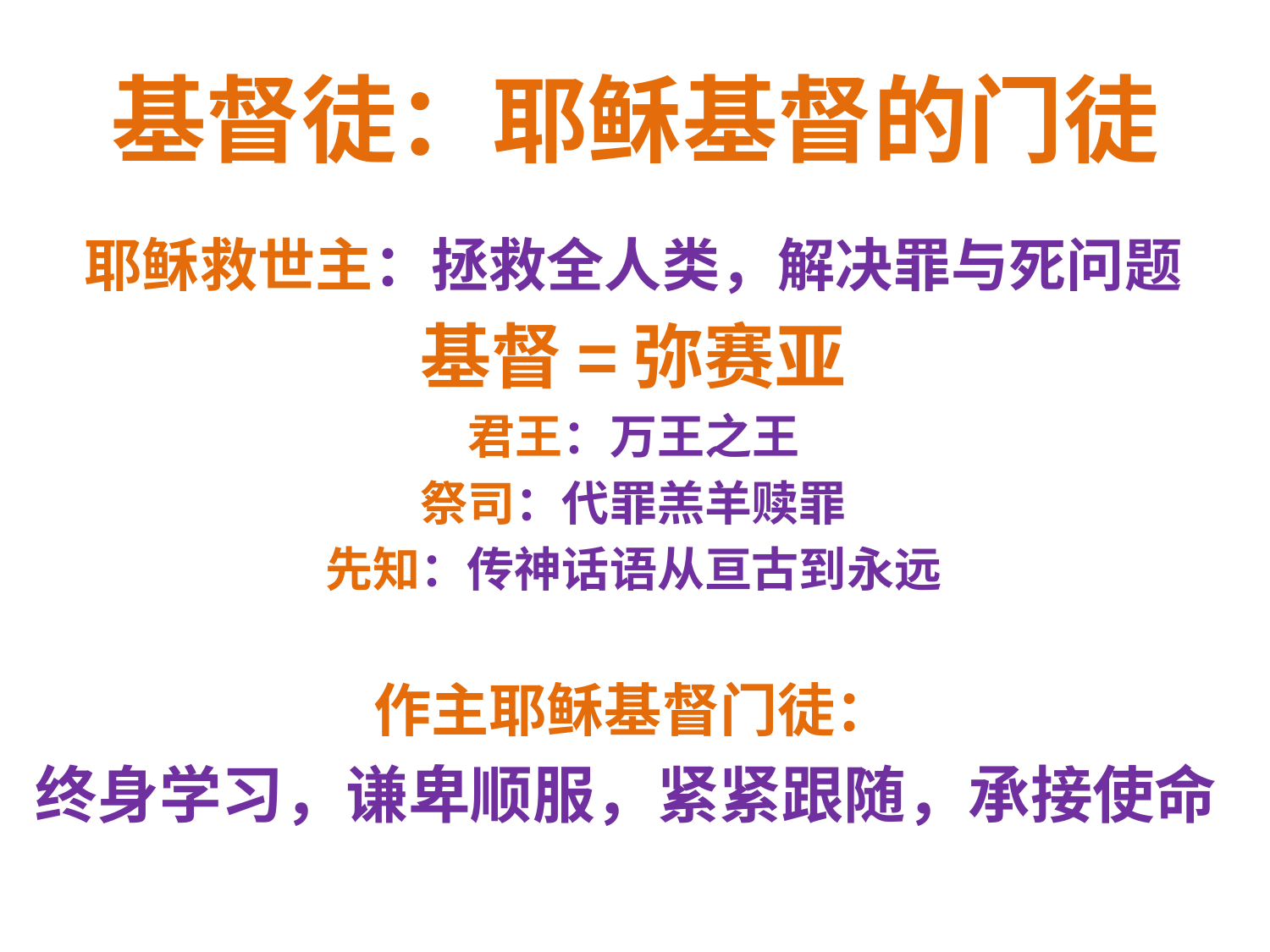

# 基督徒：耶稣基督的门徒
耶稣救世主：拯救全人类，解决罪与死问题
基督=弥赛亚
君王：万王之王
祭司：代罪羔羊赎罪
先知：传神话语从亘古到永远

作主耶稣基督门徒：
终身学习，谦卑顺服，紧紧跟随，承接使命